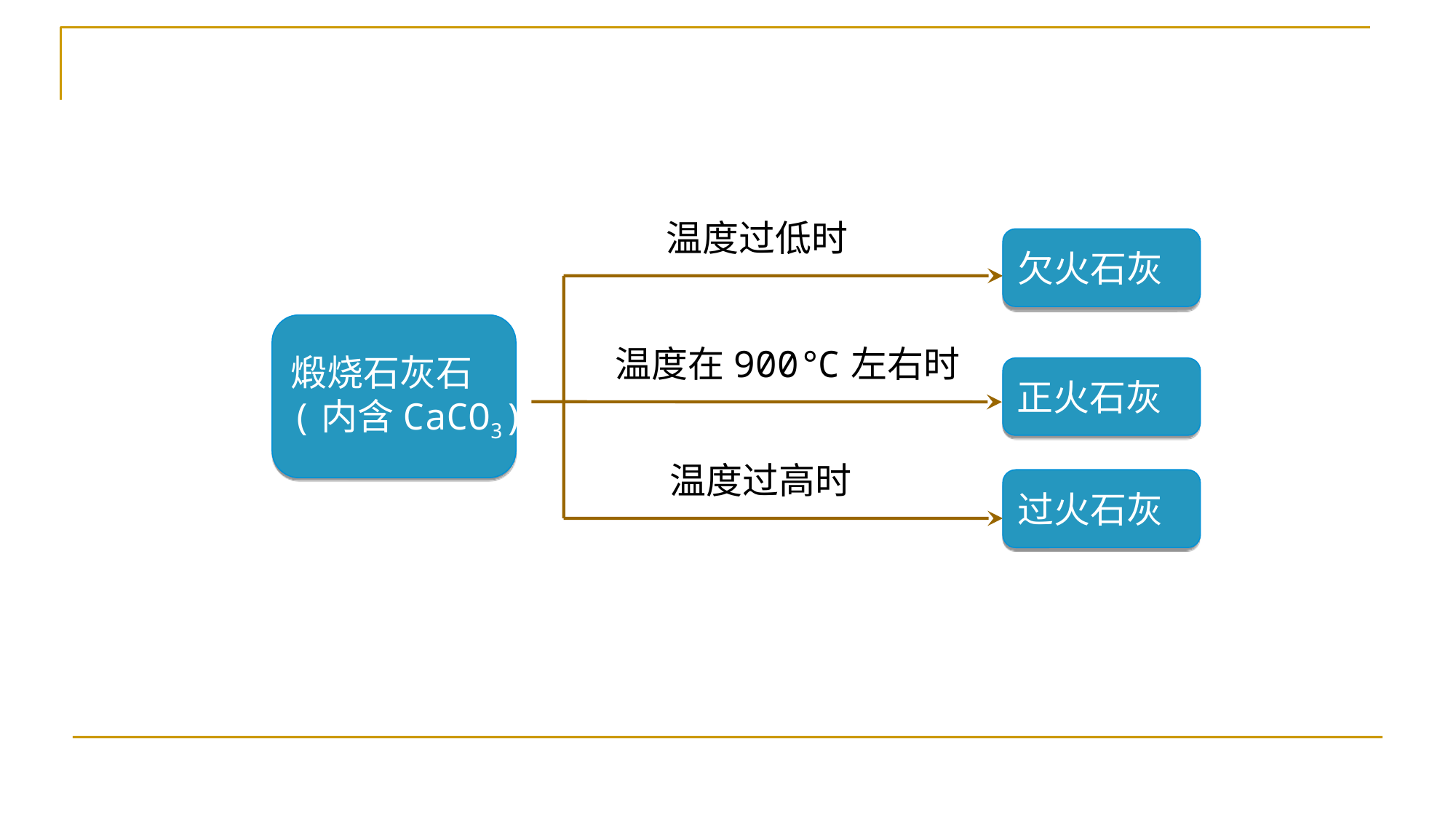

温度过低时

温度在900℃左右时

温度过高时

欠火石灰
煅烧石灰石
(内含CaCO3)
正火石灰
过火石灰